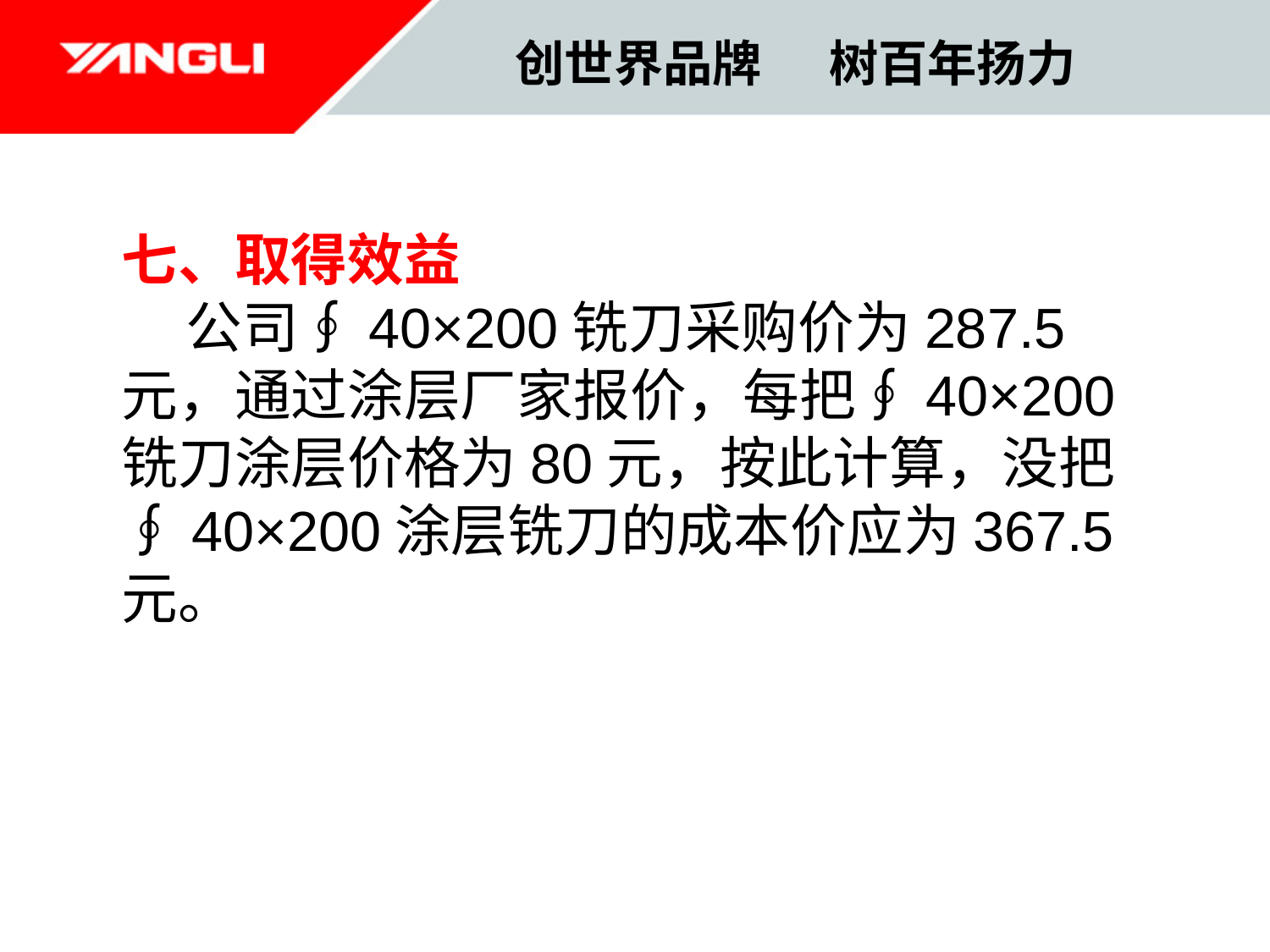

创世界品牌      树百年扬力
七、取得效益
    公司∮40×200铣刀采购价为287.5元，通过涂层厂家报价，每把∮40×200铣刀涂层价格为80元，按此计算，没把∮40×200涂层铣刀的成本价应为367.5元。